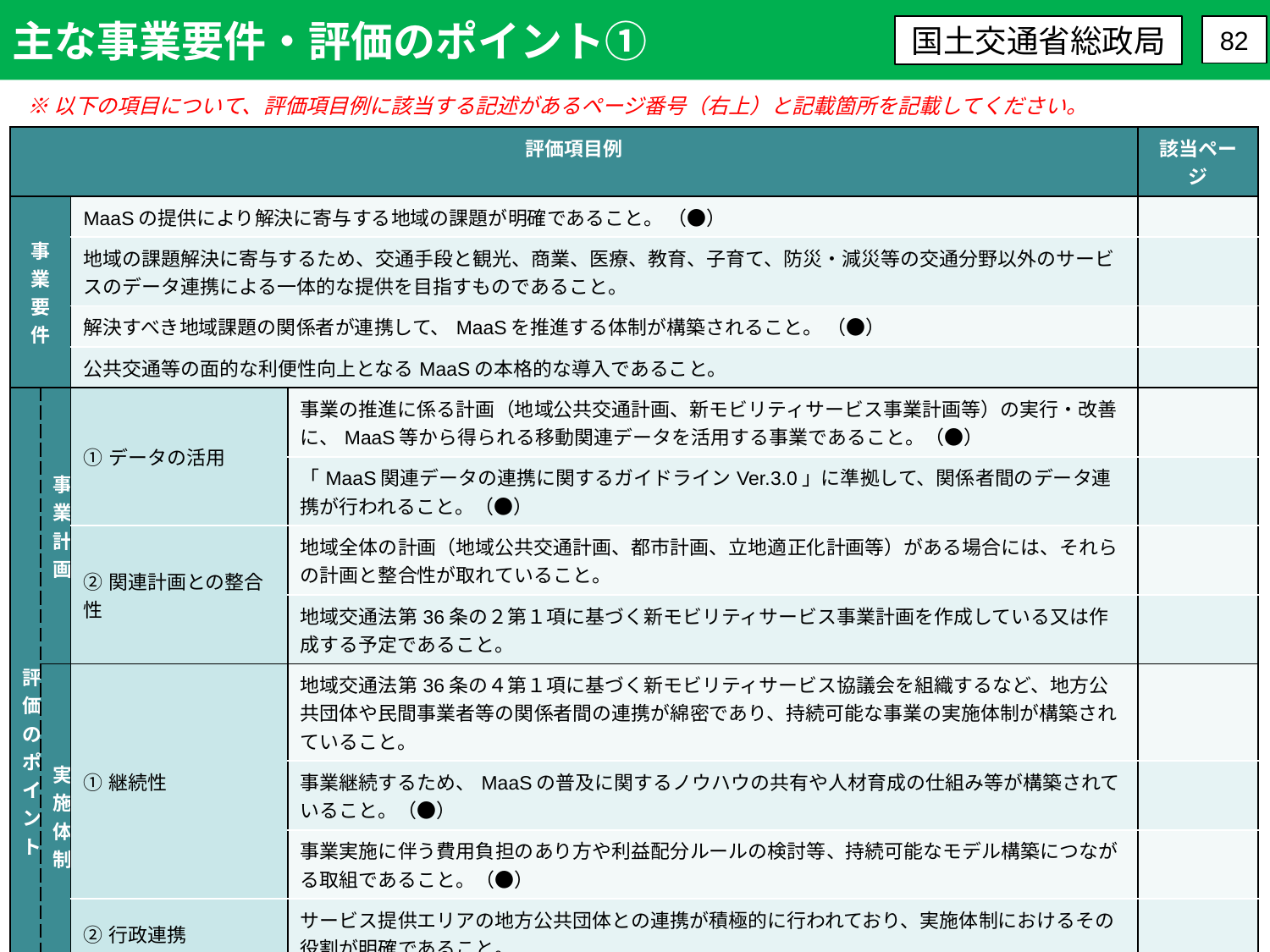

主な事業要件・評価のポイント①
国土交通省総政局
82
※以下の項目について、評価項目例に該当する記述があるページ番号（右上）と記載箇所を記載してください。

| 評価項目例 |  | 評価項目例 | 評価項目例 | 該当ページ |
| --- | --- | --- | --- | --- |
| 事業要件 |  | MaaSの提供により解決に寄与する地域の課題が明確であること。 （●） | MaaSの提供により解決に寄与する地域の課題が明確であること。 |  |
|  |  | 地域の課題解決に寄与するため、交通手段と観光、商業、医療、教育、子育て、防災・減災等の交通分野以外のサービスのデータ連携による一体的な提供を目指すものであること。 | 地域の課題解決に寄与するため、交通手段と観光、商業、医療、教育、子育て、防災・減災等の交通分野以外のサービスのデータ連携による一体的な提供を目指すものであること。 |  |
|  |  | 解決すべき地域課題の関係者が連携して、MaaSを推進する体制が構築されること。 （●） | 解決すべき地域課題の関係者が連携して、MaaSを推進する体制が構築されること。 |  |
|  |  | 公共交通等の面的な利便性向上となるMaaSの本格的な導入であること。 | 公共交通等の面的な利便性向上となるMaaSの本格的な導入であること。 |  |
| 評価のポイント | 事業計画 | ①データの活用 | 事業の推進に係る計画（地域公共交通計画、新モビリティサービス事業計画等）の実行・改善に、MaaS等から得られる移動関連データを活用する事業であること。（●） |  |
|  |  |  | 「MaaS関連データの連携に関するガイドラインVer.3.0」に準拠して、関係者間のデータ連携が行われること。（●） |  |
|  |  | ②関連計画との整合性 | 地域全体の計画（地域公共交通計画、都市計画、立地適正化計画等）がある場合には、それらの計画と整合性が取れていること。 |  |
|  |  |  | 地域交通法第36条の２第１項に基づく新モビリティサービス事業計画を作成している又は作成する予定であること。 |  |
|  | 実施体制 | ①継続性 | 地域交通法第36条の４第１項に基づく新モビリティサービス協議会を組織するなど、地方公共団体や民間事業者等の関係者間の連携が綿密であり、持続可能な事業の実施体制が構築されていること。 |  |
|  |  |  | 事業継続するため、MaaSの普及に関するノウハウの共有や人材育成の仕組み等が構築されていること。（●） |  |
|  |  |  | 事業実施に伴う費用負担のあり方や利益配分ルールの検討等、持続可能なモデル構築につながる取組であること。（●） |  |
|  |  | ②行政連携 | サービス提供エリアの地方公共団体との連携が積極的に行われており、実施体制におけるその役割が明確であること。 |  |
|  | 実施内容 | ①サービス拡充 | 複数の交通モードにおける予約・決済・チケットの利用（チケッティング）までを１つのサービスとして提供する取組であること。 |  |
|  |  |  | リアルタイムなMaaS関連データやMaaSを通じて得られた移動関連データの利活用により、外出機会の創出、観光地での周遊や観光消費の増加、自家用車から公共交通機関への転換等、地域住民や来訪者の行動変容を、より一層促すことが期待できること。（●） |  |